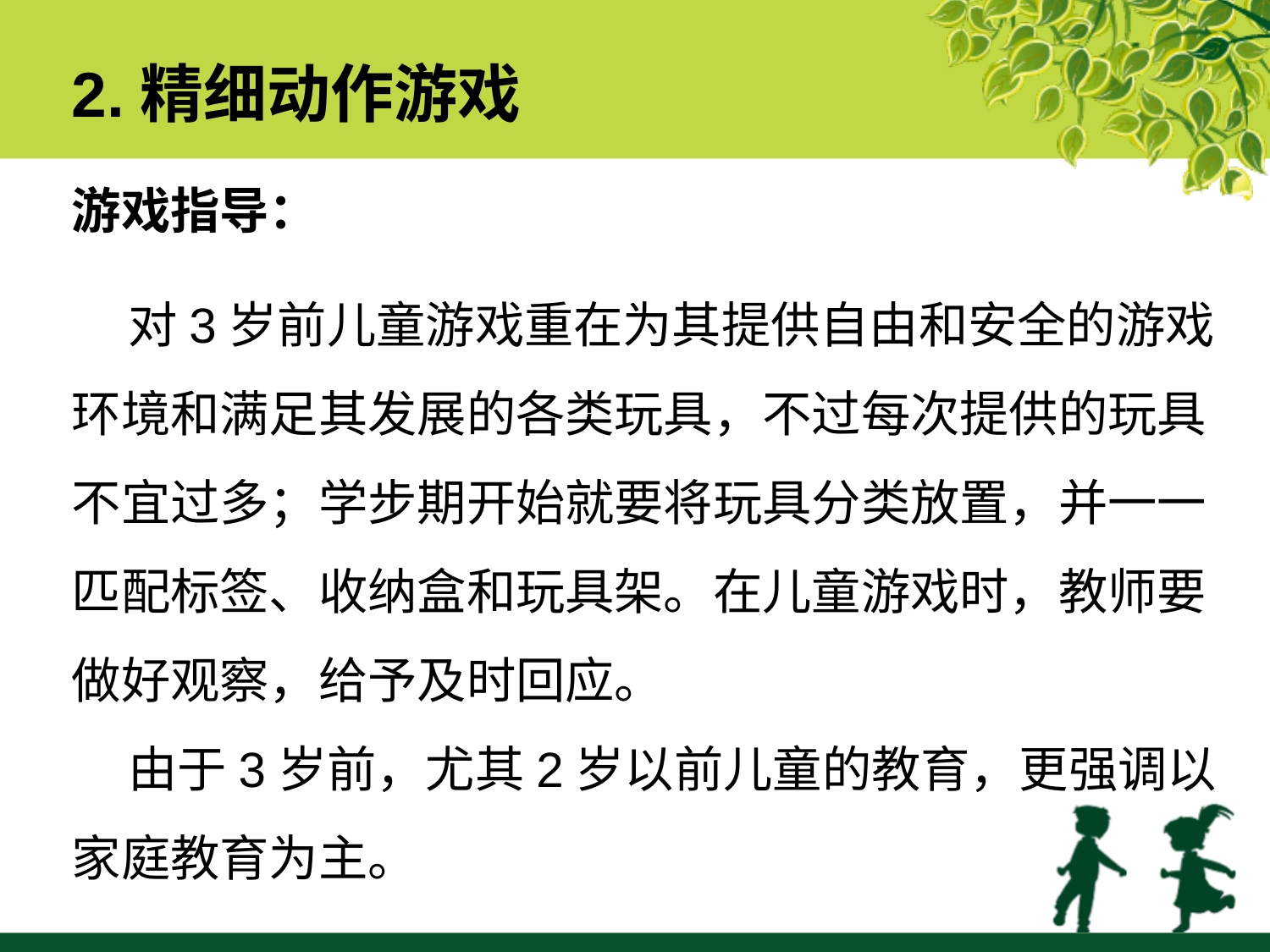

# 2.精细动作游戏
游戏指导：
    对3岁前儿童游戏重在为其提供自由和安全的游戏环境和满足其发展的各类玩具，不过每次提供的玩具不宜过多；学步期开始就要将玩具分类放置，并一一匹配标签、收纳盒和玩具架。在儿童游戏时，教师要做好观察，给予及时回应。
    由于3岁前，尤其2岁以前儿童的教育，更强调以家庭教育为主。